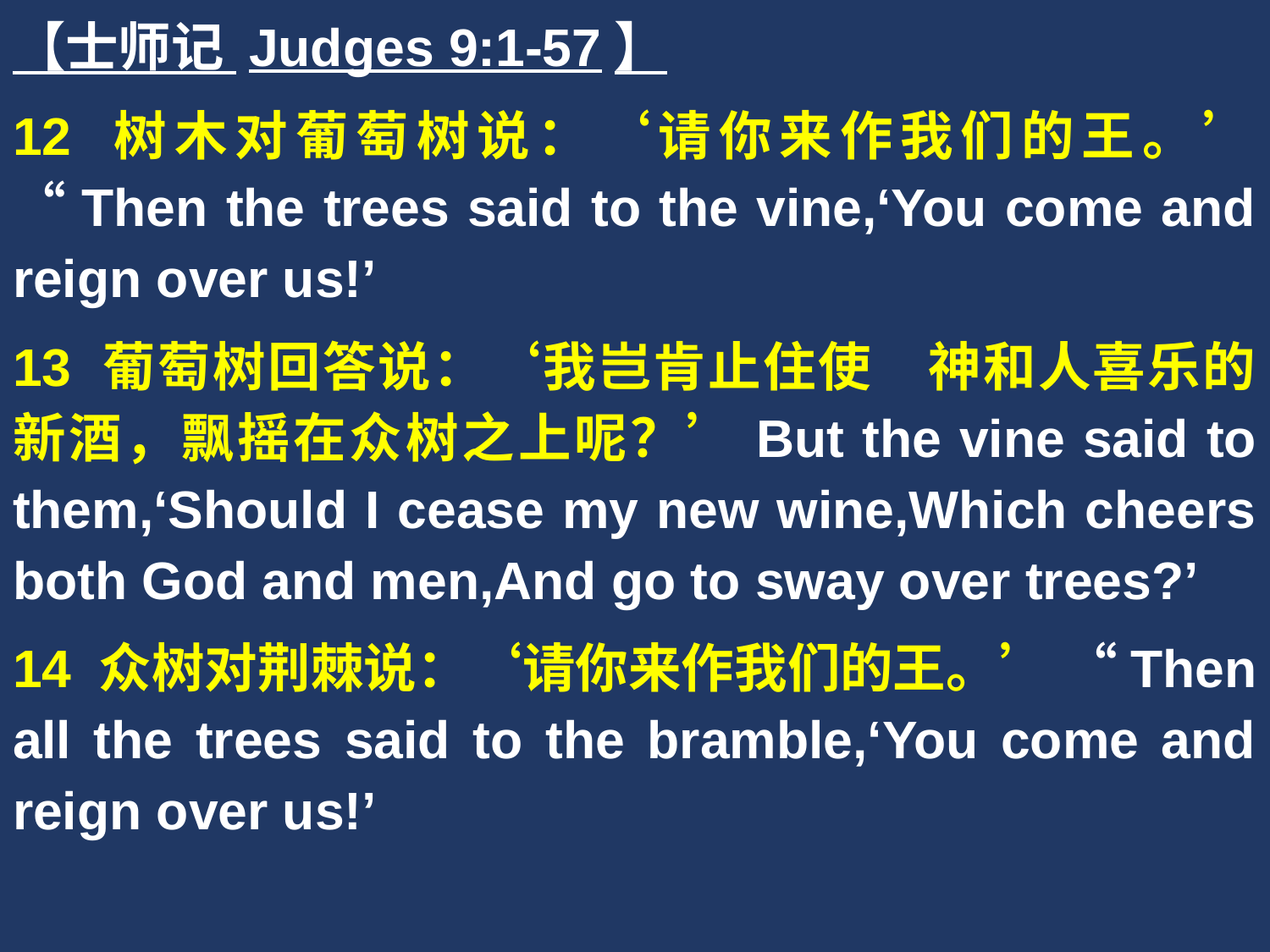

【士师记 Judges 9:1-57】
12 树木对葡萄树说：‘请你来作我们的王。’ “Then the trees said to the vine,‘You come and reign over us!’
13 葡萄树回答说：‘我岂肯止住使　神和人喜乐的新酒，飘摇在众树之上呢？’But the vine said to them,‘Should I cease my new wine,Which cheers both God and men,And go to sway over trees?’
14 众树对荆棘说：‘请你来作我们的王。’ “Then all the trees said to the bramble,‘You come and reign over us!’